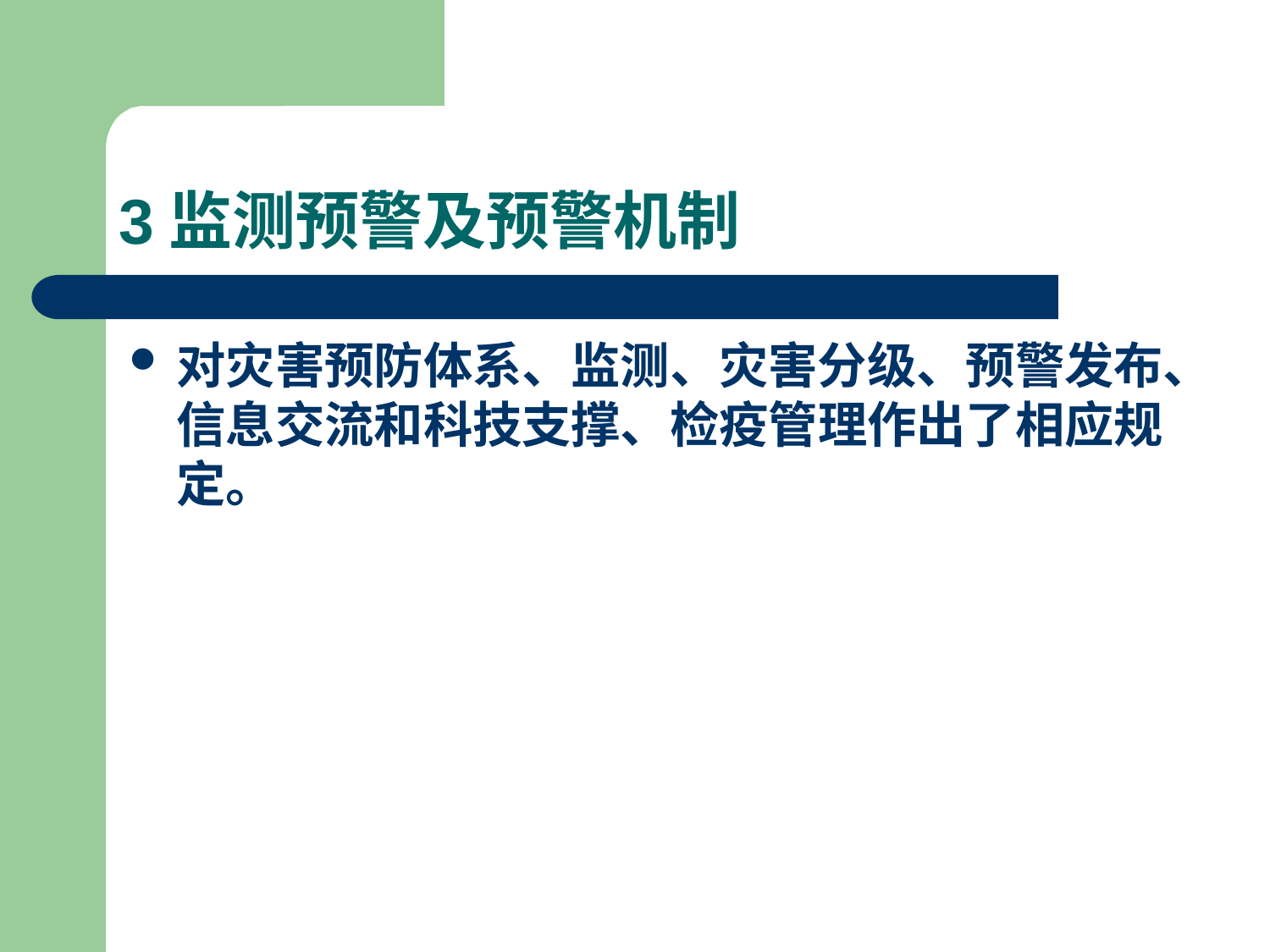

# 3监测预警及预警机制
对灾害预防体系、监测、灾害分级、预警发布、信息交流和科技支撑、检疫管理作出了相应规定。